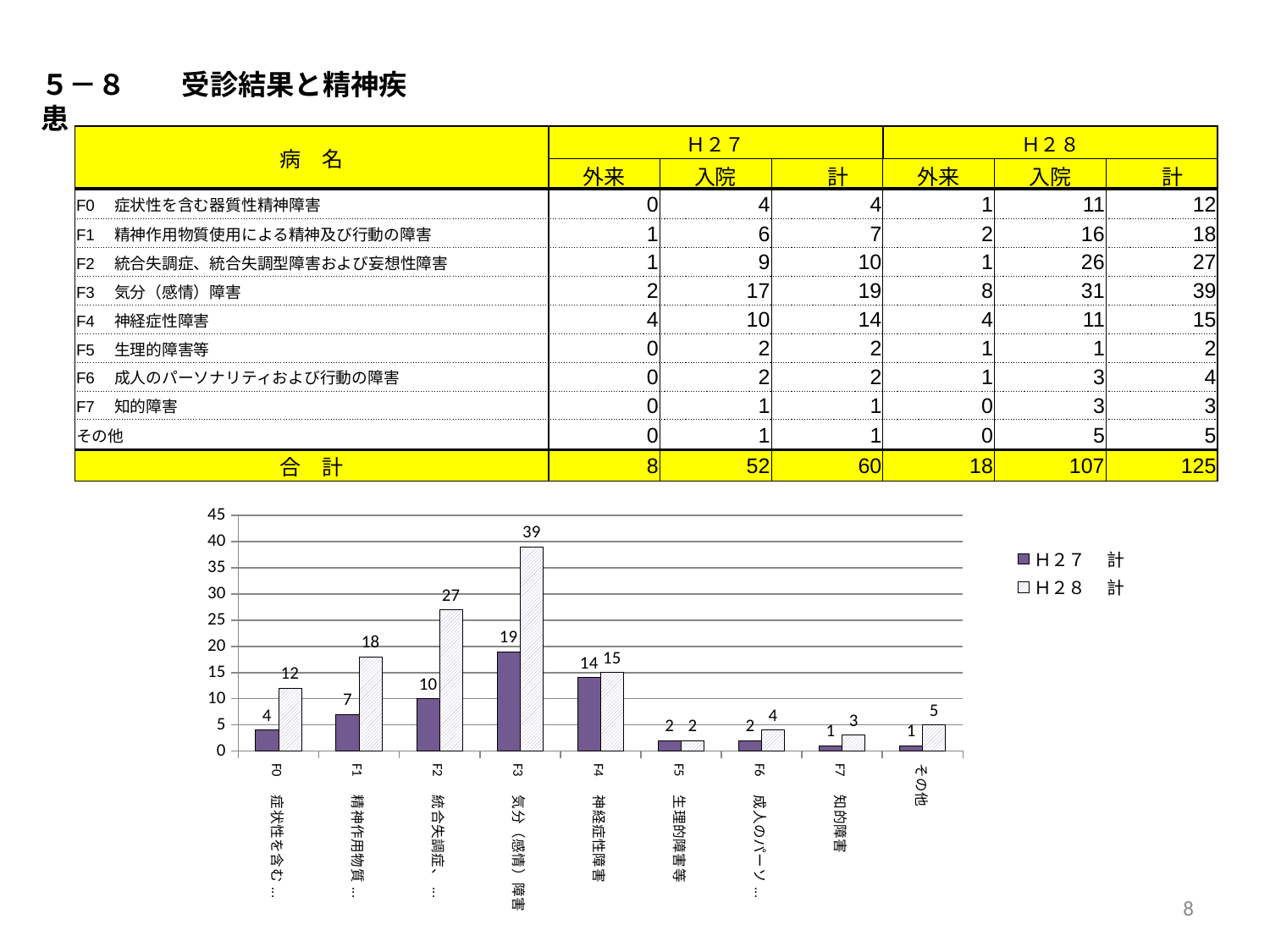

５－８　　受診結果と精神疾患
| 病　名 | Ｈ２７ |  |  | Ｈ２８ |  |  |
| --- | --- | --- | --- | --- | --- | --- |
|  | 外来 | 入院 | 計 | 外来 | 入院 | 計 |
| F0　症状性を含む器質性精神障害 | 0 | 4 | 4 | 1 | 11 | 12 |
| F1　精神作用物質使用による精神及び行動の障害 | 1 | 6 | 7 | 2 | 16 | 18 |
| F2　統合失調症、統合失調型障害および妄想性障害 | 1 | 9 | 10 | 1 | 26 | 27 |
| F3　気分（感情）障害 | 2 | 17 | 19 | 8 | 31 | 39 |
| F4　神経症性障害 | 4 | 10 | 14 | 4 | 11 | 15 |
| F5　生理的障害等 | 0 | 2 | 2 | 1 | 1 | 2 |
| F6　成人のパーソナリティおよび行動の障害 | 0 | 2 | 2 | 1 | 3 | 4 |
| F7　知的障害 | 0 | 1 | 1 | 0 | 3 | 3 |
| その他 | 0 | 1 | 1 | 0 | 5 | 5 |
| 合　計 | 8 | 52 | 60 | 18 | 107 | 125 |

### Chart

| Category | Ｈ２７ 　計 | Ｈ２８ 　計 |
|---|---|---|
| F0　症状性を含む器質性精神障害 | 4.0 | 12.0 |
| F1　精神作用物質使用による精神及び行動の障害 | 7.0 | 18.0 |
| F2　統合失調症、統合失調型障害および妄想性障害 | 10.0 | 27.0 |
| F3　気分（感情）障害 | 19.0 | 39.0 |
| F4　神経症性障害 | 14.0 | 15.0 |
| F5　生理的障害等 | 2.0 | 2.0 |
| F6　成人のパーソナリティおよび行動の障害 | 2.0 | 4.0 |
| F7　知的障害 | 1.0 | 3.0 |
| その他 | 1.0 | 5.0 |
8